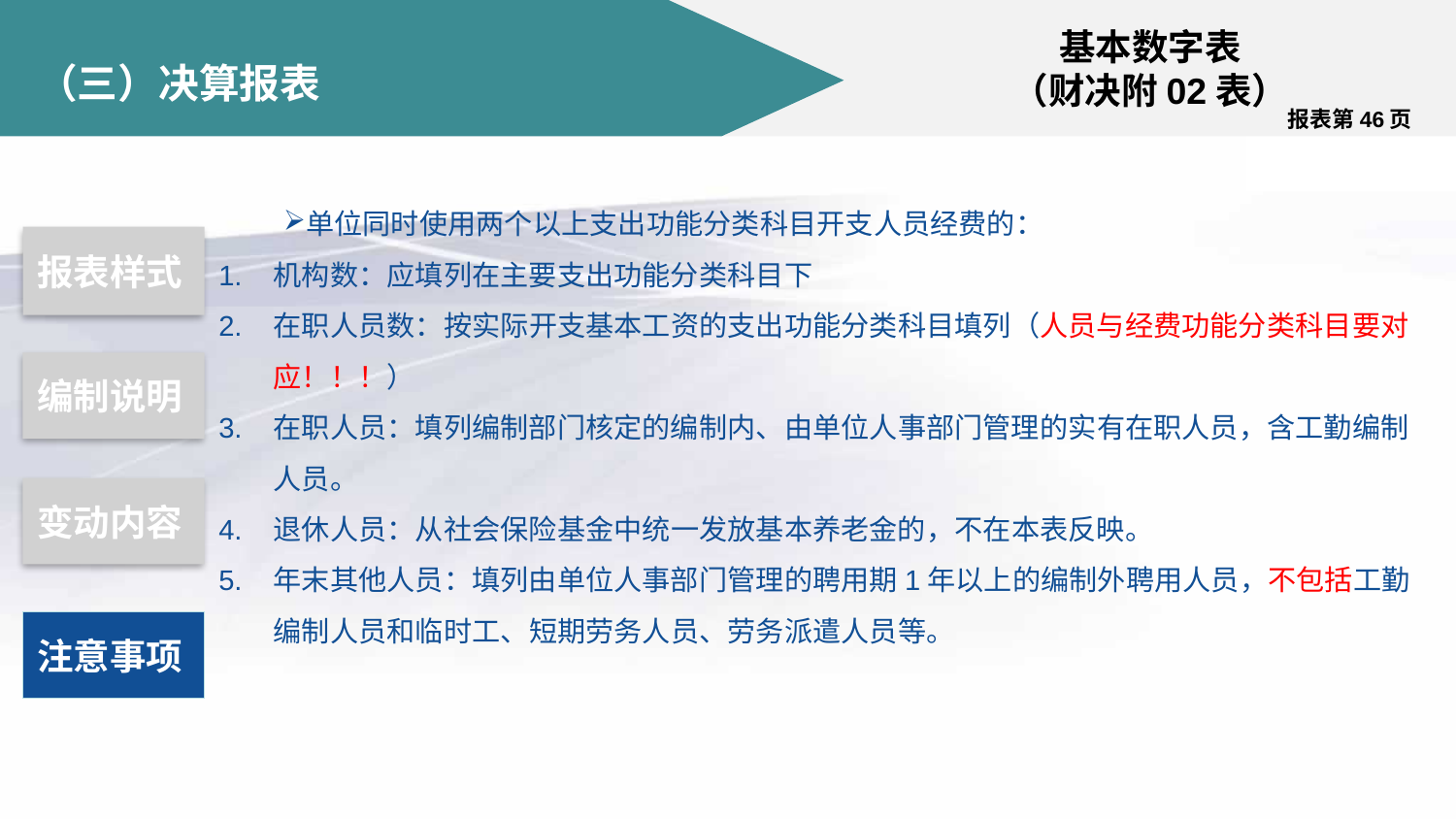

基本数字表
（财决附02表）
# （三）决算报表
报表第46页
单位同时使用两个以上支出功能分类科目开支人员经费的：
机构数：应填列在主要支出功能分类科目下
在职人员数：按实际开支基本工资的支出功能分类科目填列（人员与经费功能分类科目要对应！！！）
在职人员：填列编制部门核定的编制内、由单位人事部门管理的实有在职人员，含工勤编制人员。
退休人员：从社会保险基金中统一发放基本养老金的，不在本表反映。
年末其他人员：填列由单位人事部门管理的聘用期1年以上的编制外聘用人员，不包括工勤编制人员和临时工、短期劳务人员、劳务派遣人员等。
报表样式
编制说明
变动内容
注意事项
68